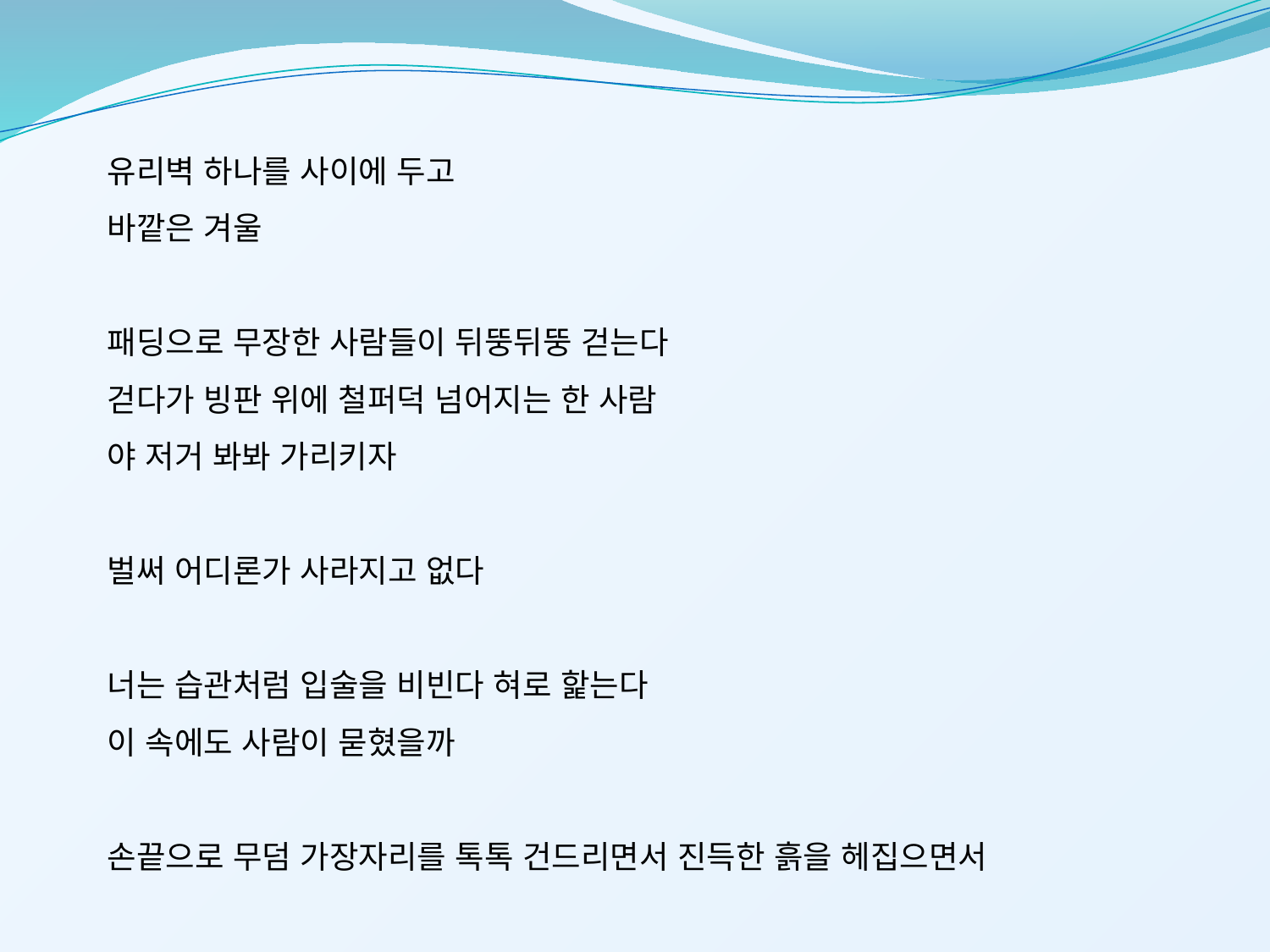

유리벽 하나를 사이에 두고
바깥은 겨울

패딩으로 무장한 사람들이 뒤뚱뒤뚱 걷는다
걷다가 빙판 위에 철퍼덕 넘어지는 한 사람
야 저거 봐봐 가리키자

벌써 어디론가 사라지고 없다

너는 습관처럼 입술을 비빈다 혀로 핥는다
이 속에도 사람이 묻혔을까

손끝으로 무덤 가장자리를 톡톡 건드리면서 진득한 흙을 헤집으면서